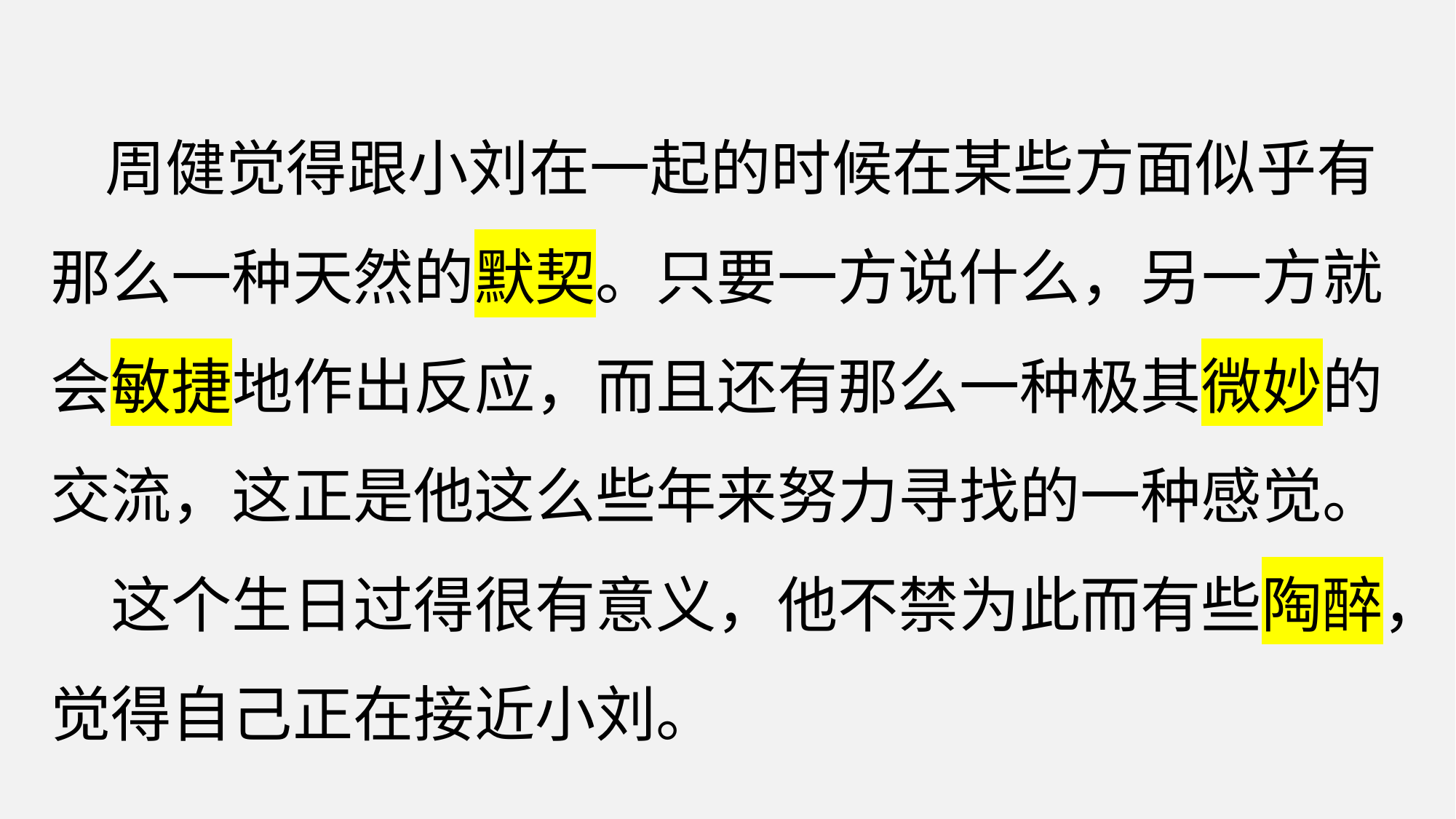

周健觉得跟小刘在一起的时候在某些方面似乎有那么一种天然的默契。只要一方说什么，另一方就会敏捷地作出反应，而且还有那么一种极其微妙的交流，这正是他这么些年来努力寻找的一种感觉。
　这个生日过得很有意义，他不禁为此而有些陶醉，觉得自己正在接近小刘。